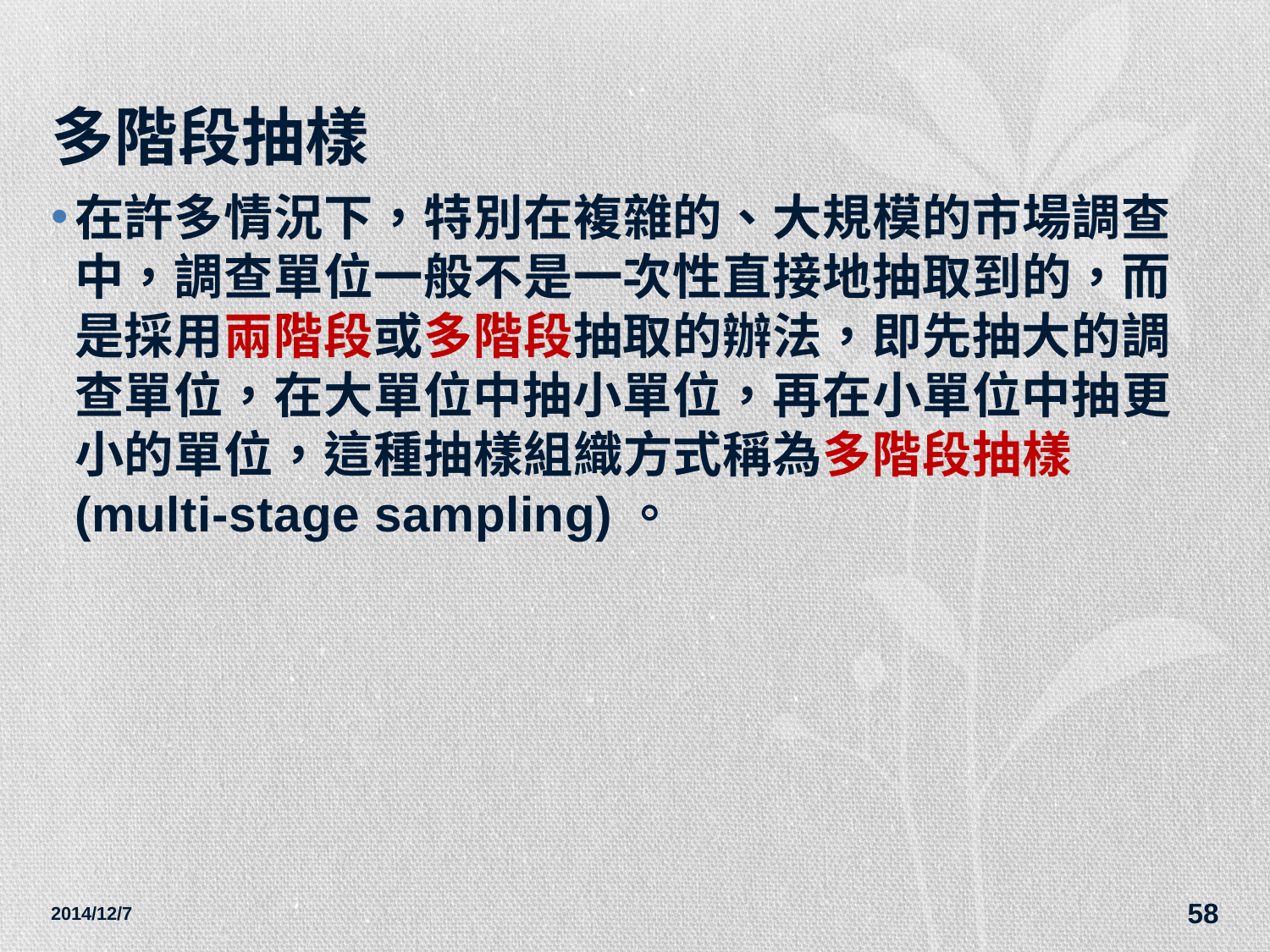

# 多階段抽樣
在許多情況下，特別在複雜的、大規模的市場調查中，調查單位一般不是一次性直接地抽取到的，而是採用兩階段或多階段抽取的辦法，即先抽大的調查單位，在大單位中抽小單位，再在小單位中抽更小的單位，這種抽樣組織方式稱為多階段抽樣(multi-stage sampling)。

2014/12/7
58